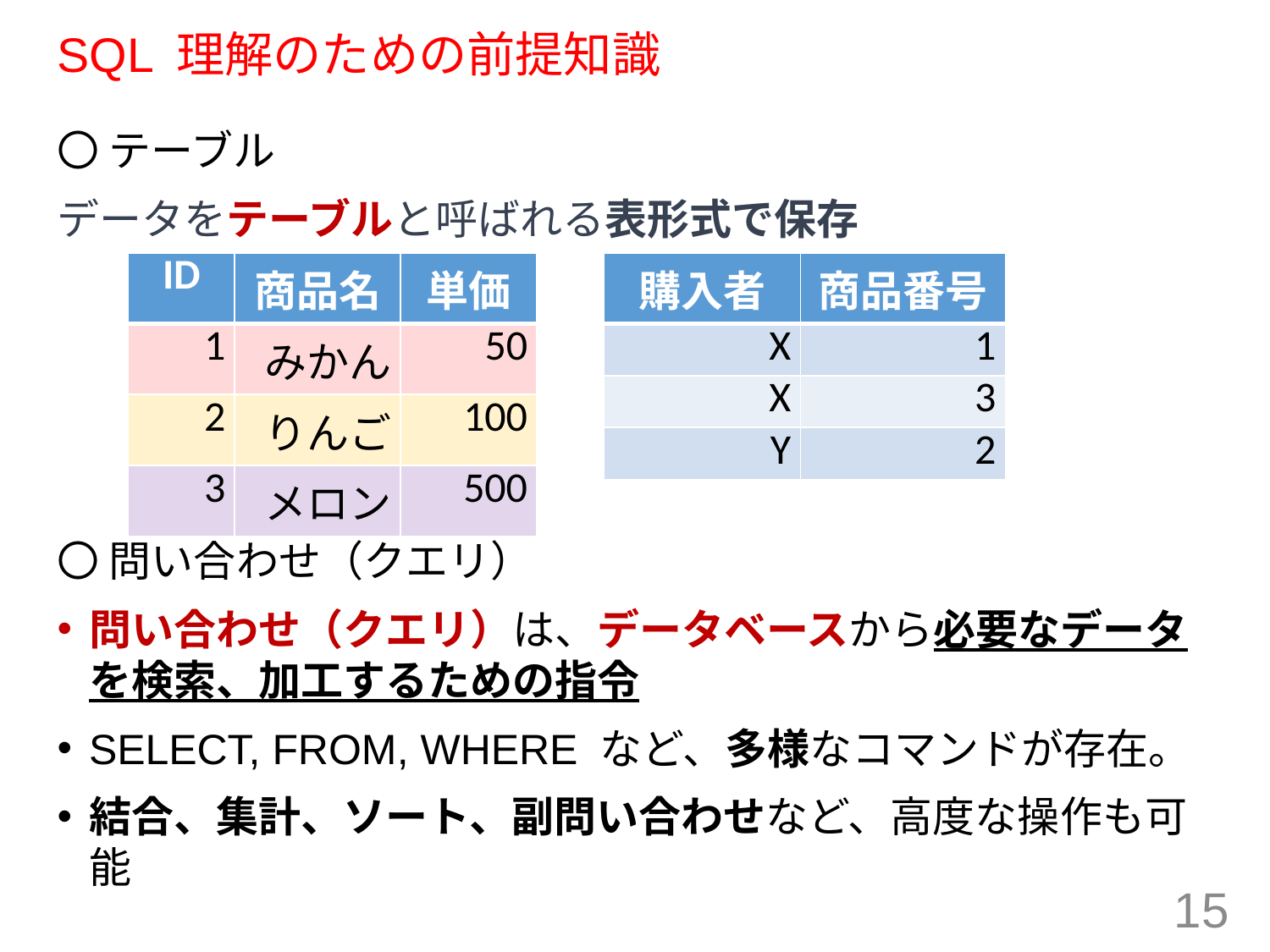

# SQL 理解のための前提知識
〇 テーブル
データをテーブルと呼ばれる表形式で保存

〇 問い合わせ（クエリ）
問い合わせ（クエリ）は、データベースから必要なデータを検索、加工するための指令
SELECT, FROM, WHERE など、多様なコマンドが存在。
結合、集計、ソート、副問い合わせなど、高度な操作も可能
| ID | 商品名 | 単価 |
| --- | --- | --- |
| 1 | みかん | 50 |
| 2 | りんご | 100 |
| 3 | メロン | 500 |
| 購入者 | 商品番号 |
| --- | --- |
| X | 1 |
| X | 3 |
| Y | 2 |
15